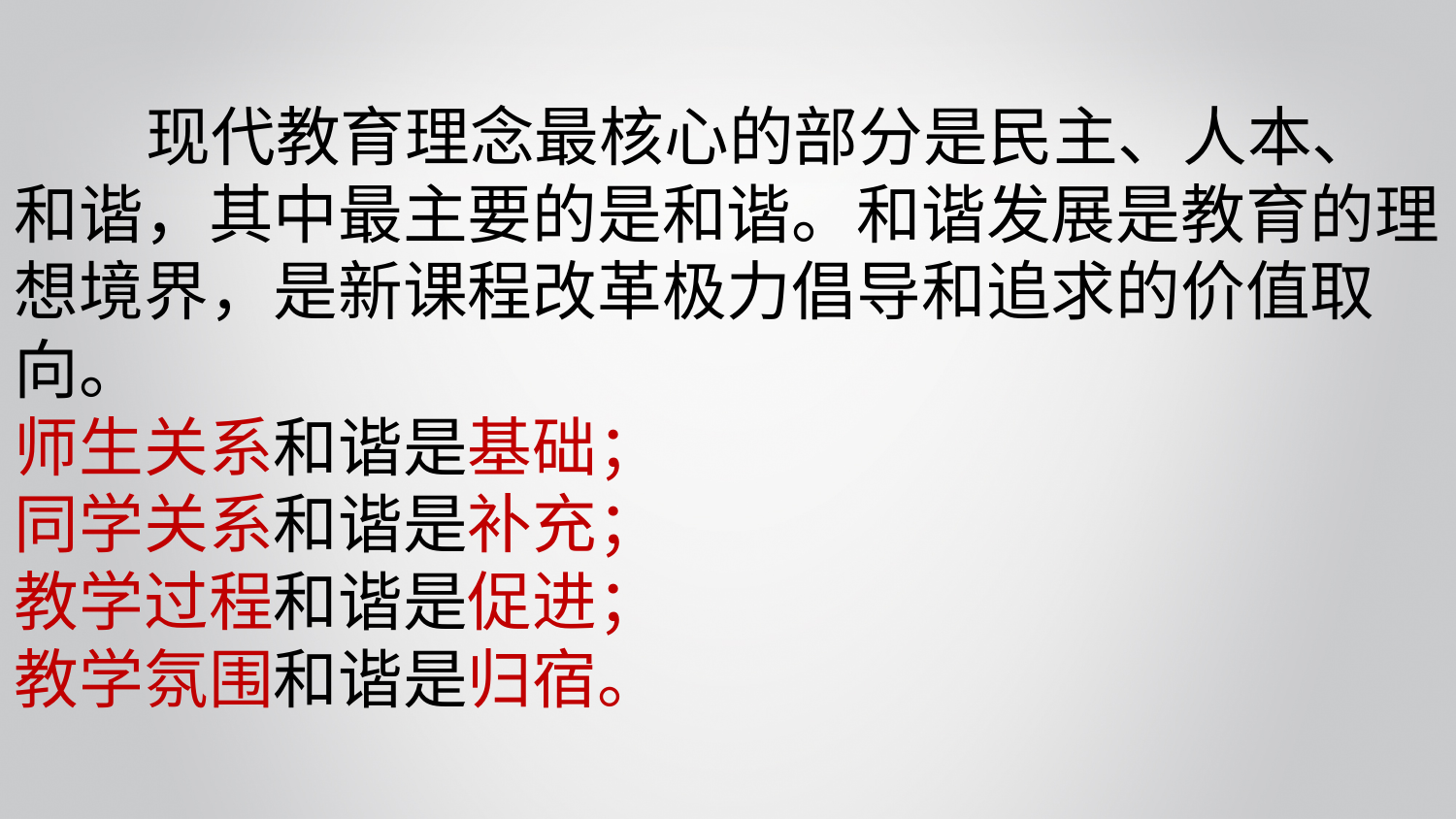

现代教育理念最核心的部分是民主、人本、和谐，其中最主要的是和谐。和谐发展是教育的理想境界，是新课程改革极力倡导和追求的价值取向。
师生关系和谐是基础；
同学关系和谐是补充；
教学过程和谐是促进；
教学氛围和谐是归宿。